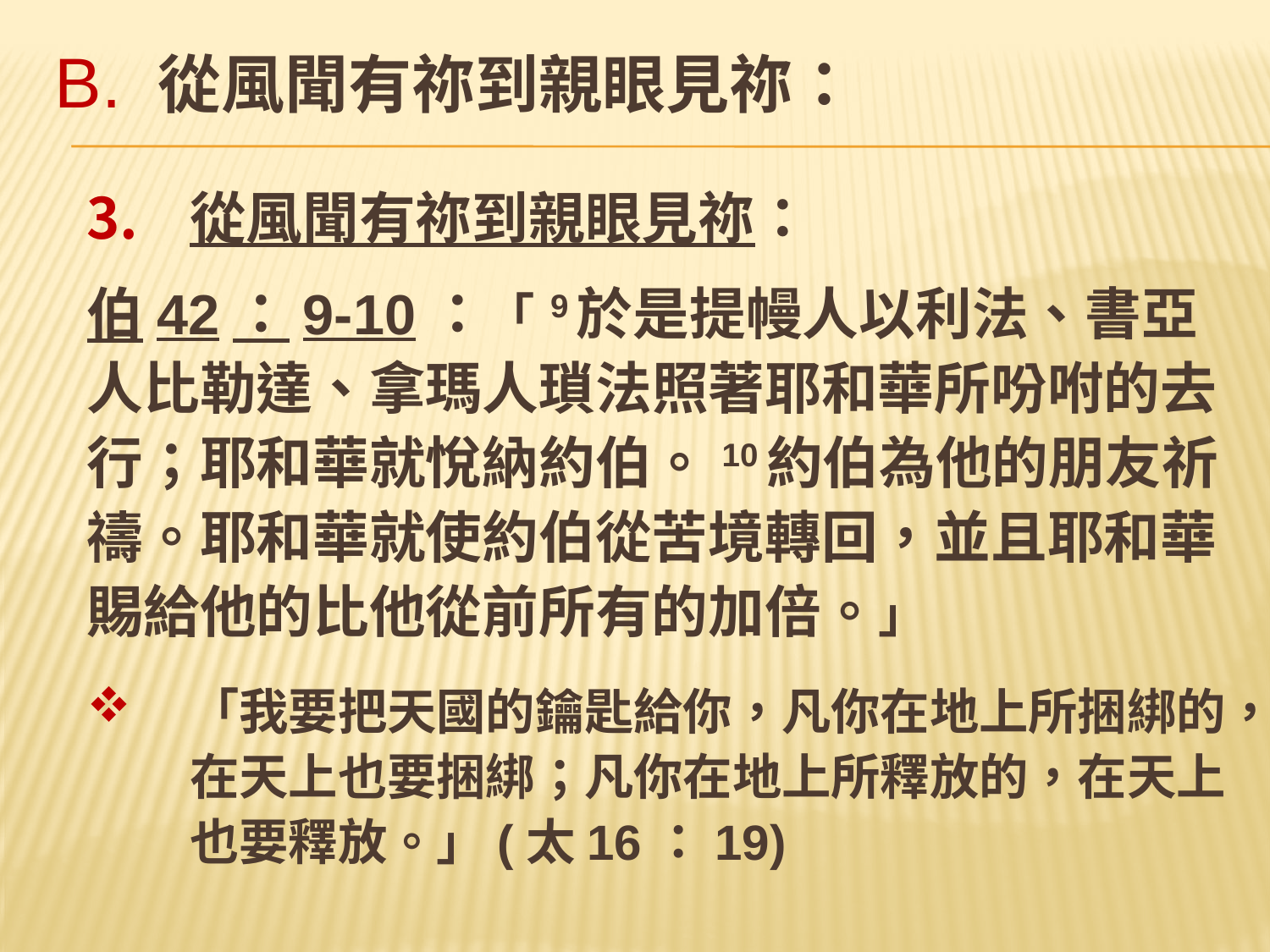

# B. 從風聞有祢到親眼見祢：
從風聞有祢到親眼見祢：
伯42：9-10：「 9於是提幔人以利法、書亞人比勒達、拿瑪人瑣法照著耶和華所吩咐的去行；耶和華就悅納約伯。10約伯為他的朋友祈禱。耶和華就使約伯從苦境轉回，並且耶和華賜給他的比他從前所有的加倍。」
「我要把天國的鑰匙給你，凡你在地上所捆綁的，在天上也要捆綁；凡你在地上所釋放的，在天上也要釋放。」(太16：19)